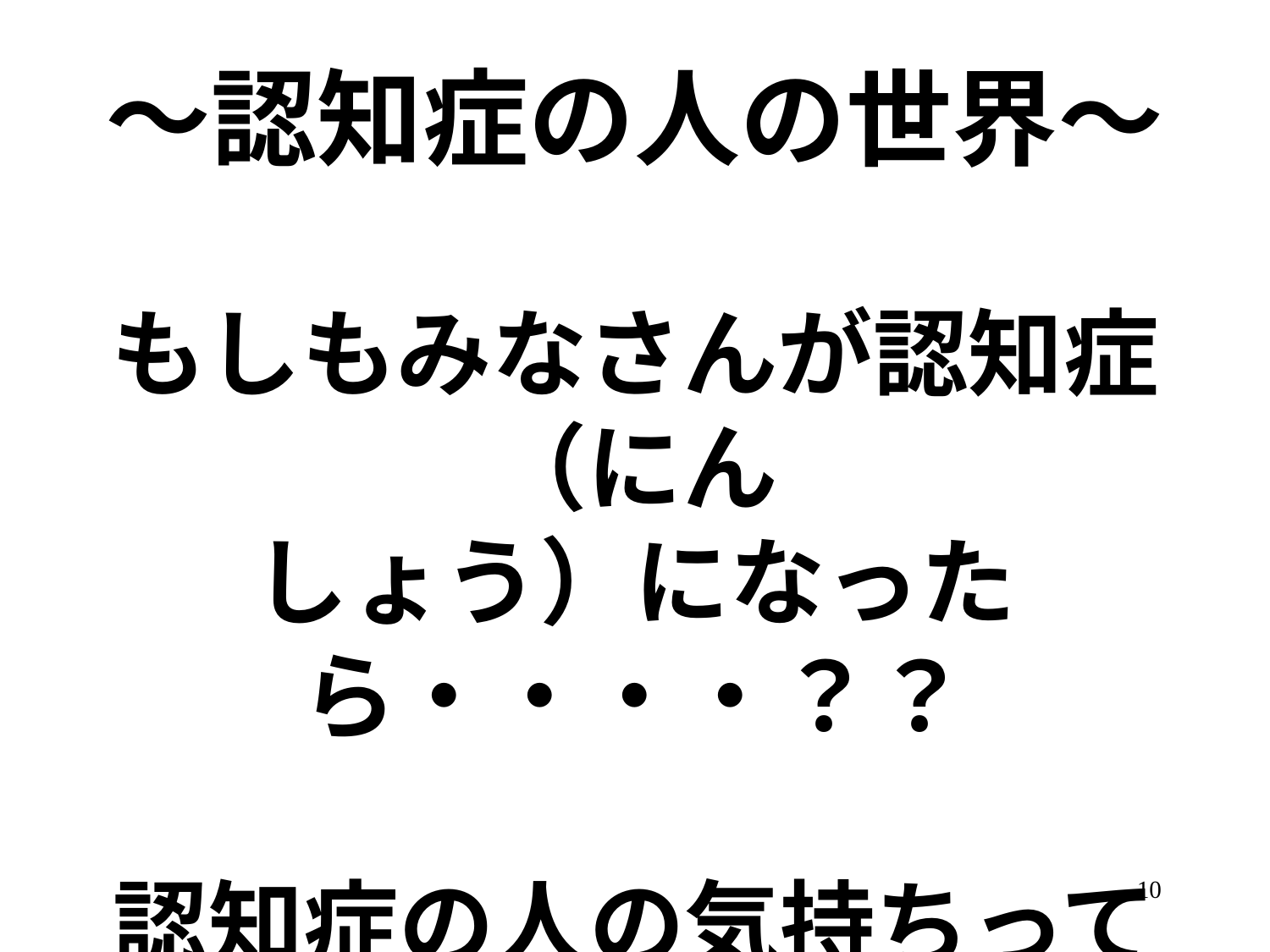

～認知症の人の世界～

もしもみなさんが認知症（にん
しょう）になったら・・・・？？

認知症の人の気持ちって
どんな気持ちだろう？？

10